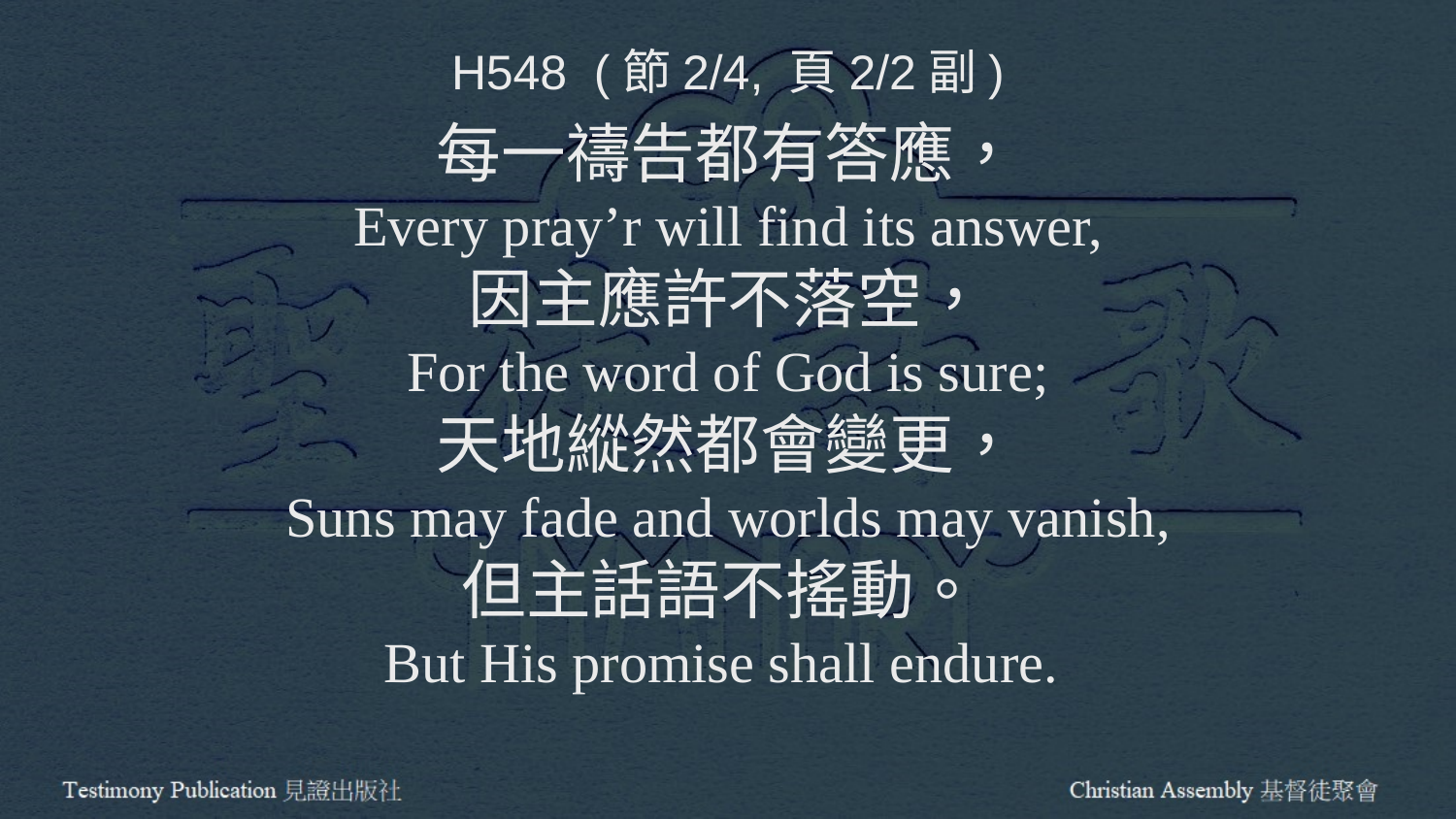

H548  (節2/4, 頁2/2副)
每一禱告都有答應，
Every pray’r will find its answer,
因主應許不落空，
For the word of God is sure;
天地縱然都會變更，
Suns may fade and worlds may vanish,
但主話語不搖動。
But His promise shall endure.